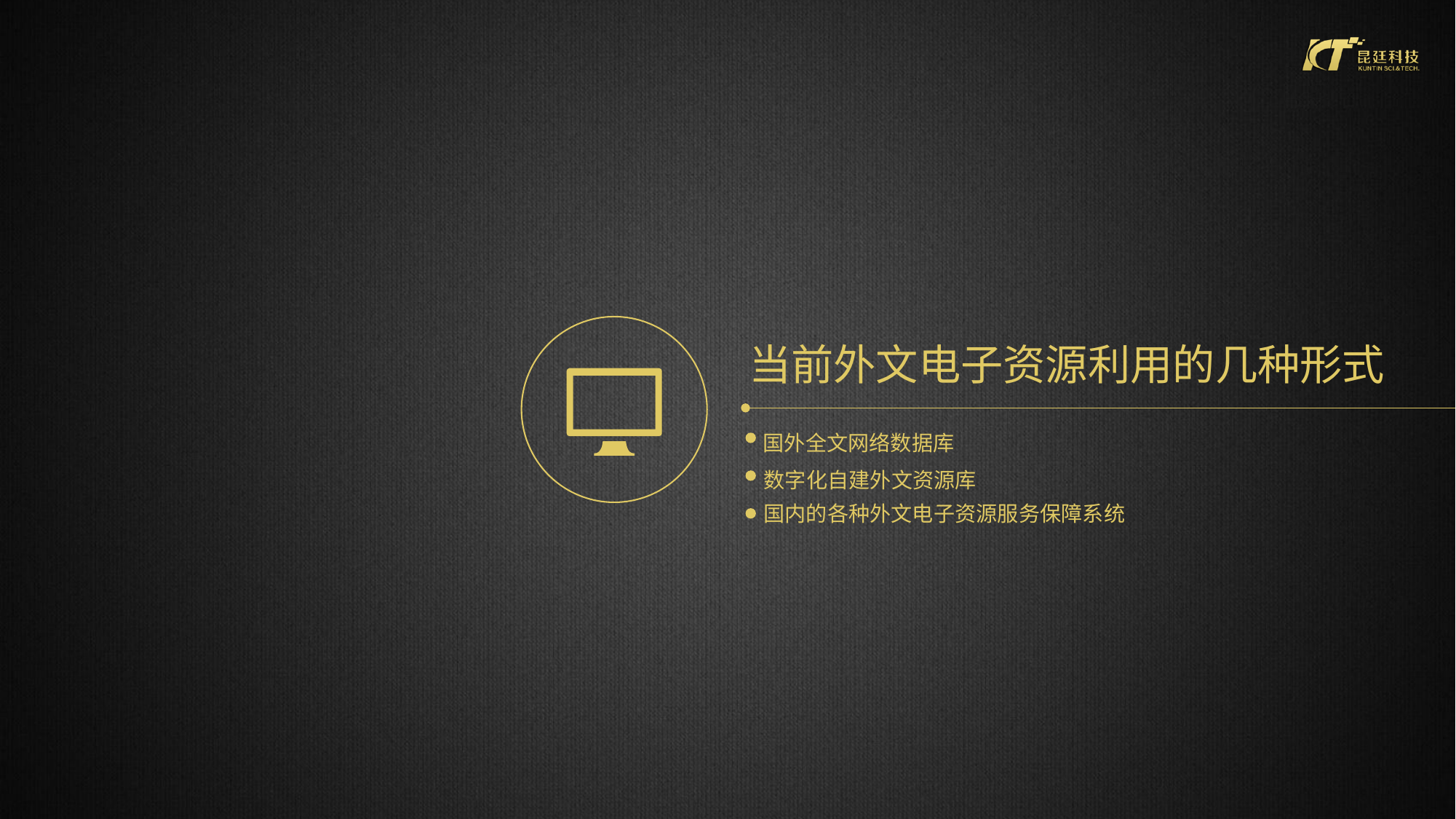

当前外文电子资源利用的几种形式

国外全文网络数据库

数字化自建外文资源库

国内的各种外文电子资源服务保障系统